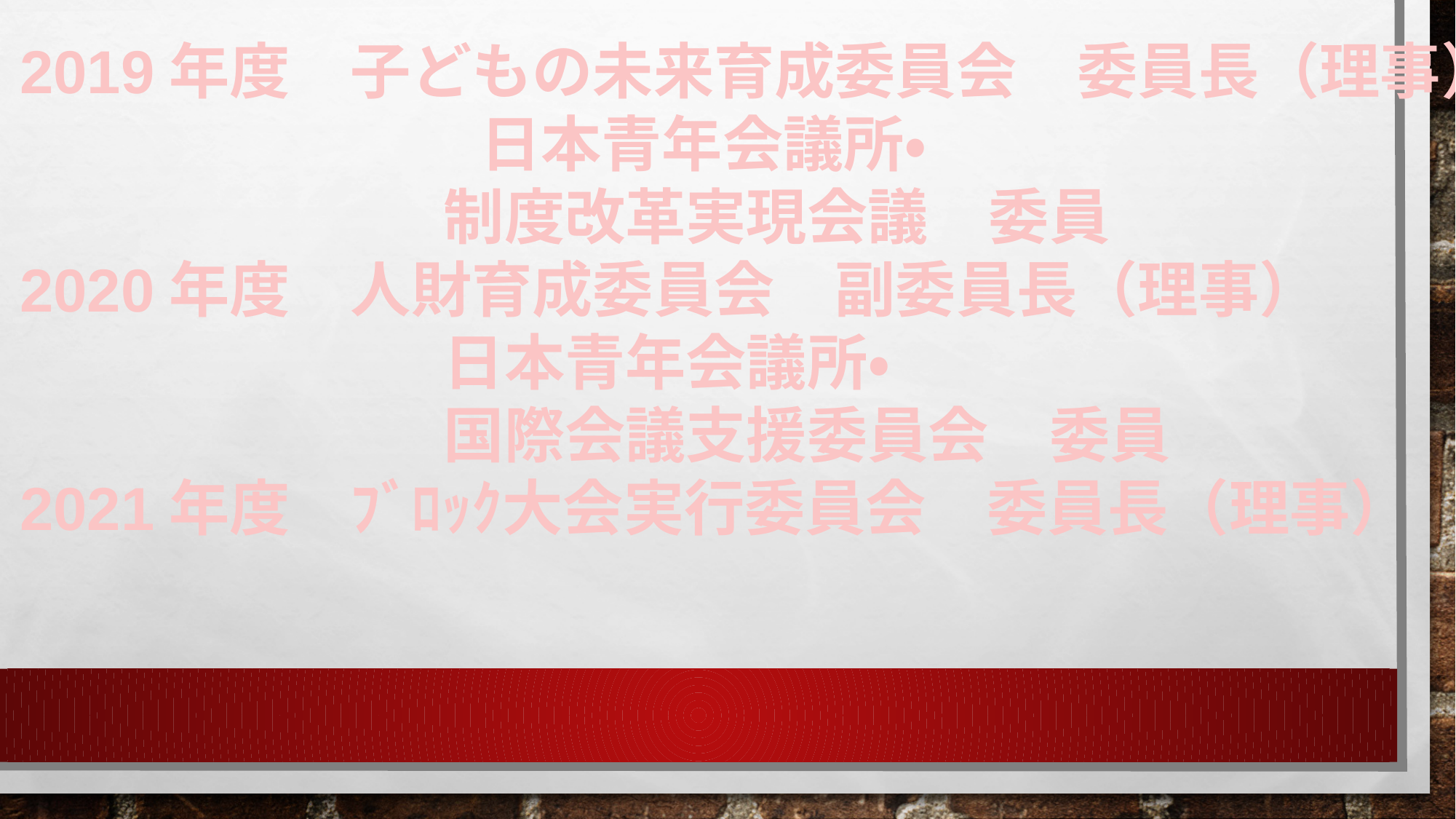

2019年度　子どもの未来育成委員会　委員長（理事）
		　　　　日本青年会議所・
　　　　　　　制度改革実現会議　委員
2020年度　人財育成委員会　副委員長（理事）
　　　　　　　日本青年会議所・
　　　　　　　国際会議支援委員会　委員
2021年度　ﾌﾞﾛｯｸ大会実行委員会　委員長（理事）